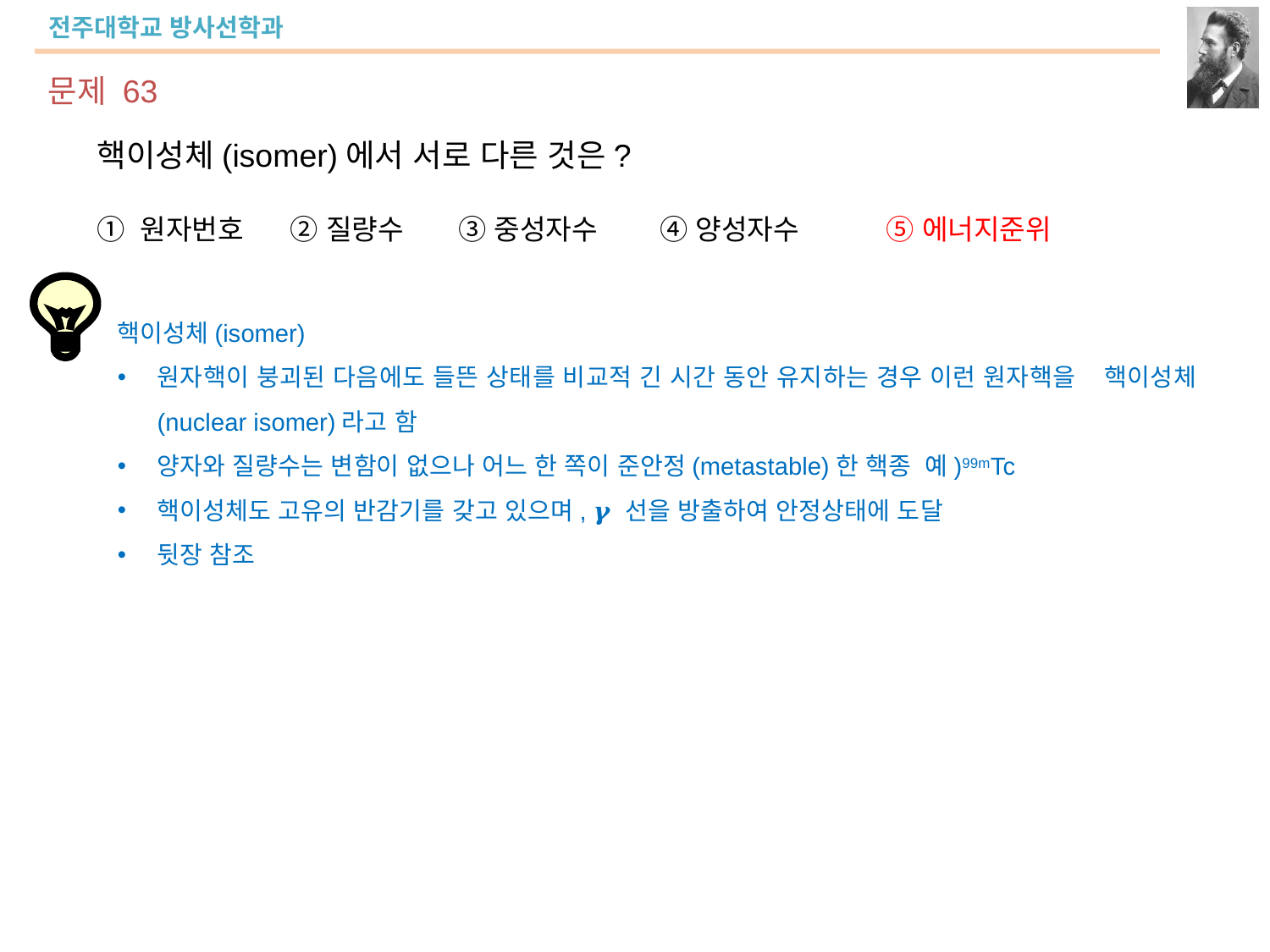

문제 63
핵이성체(isomer)에서 서로 다른 것은?

① 원자번호      ② 질량수       ③ 중성자수        ④ 양성자수           ⑤ 에너지준위

핵이성체(isomer)
원자핵이 붕괴된 다음에도 들뜬 상태를 비교적 긴 시간 동안 유지하는 경우 이런 원자핵을    핵이성체(nuclear isomer)라고 함
양자와 질량수는 변함이 없으나 어느 한 쪽이 준안정(metastable)한 핵종  예)99mTc
핵이성체도 고유의 반감기를 갖고 있으며, 𝜸 선을 방출하여 안정상태에 도달
뒷장 참조